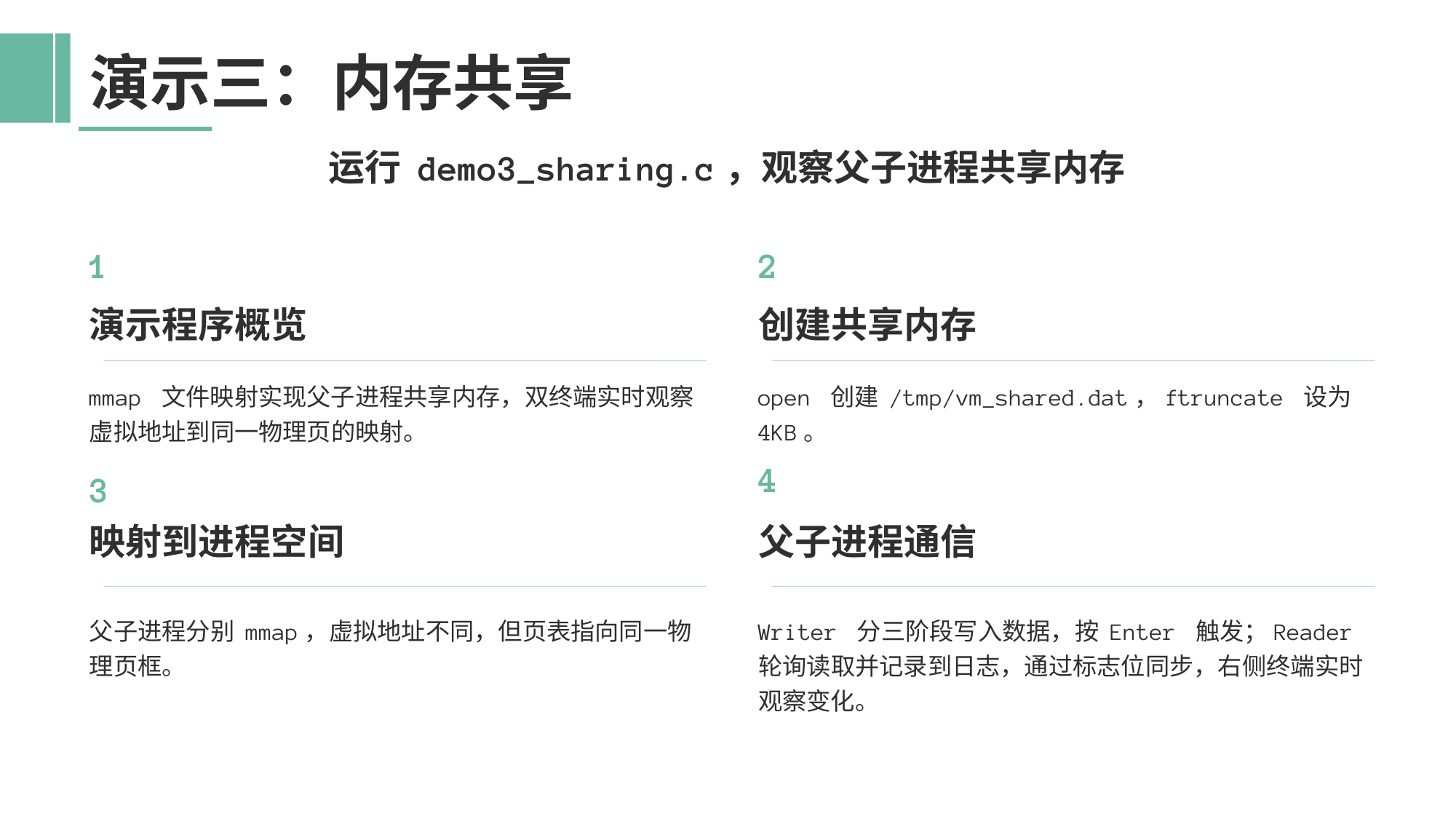

演示三：内存共享
运行 demo3_sharing.c，观察父子进程共享内存
1
演示程序概览

mmap 文件映射实现父子进程共享内存，双终端实时观察虚拟地址到同一物理页的映射。
2
创建共享内存

open 创建 /tmp/vm_shared.dat，ftruncate 设为 4KB。
4
父子进程通信

Writer 分三阶段写入数据，按 Enter 触发；Reader 轮询读取并记录到日志，通过标志位同步，右侧终端实时观察变化。
3
映射到进程空间

父子进程分别 mmap，虚拟地址不同，但页表指向同一物理页框。